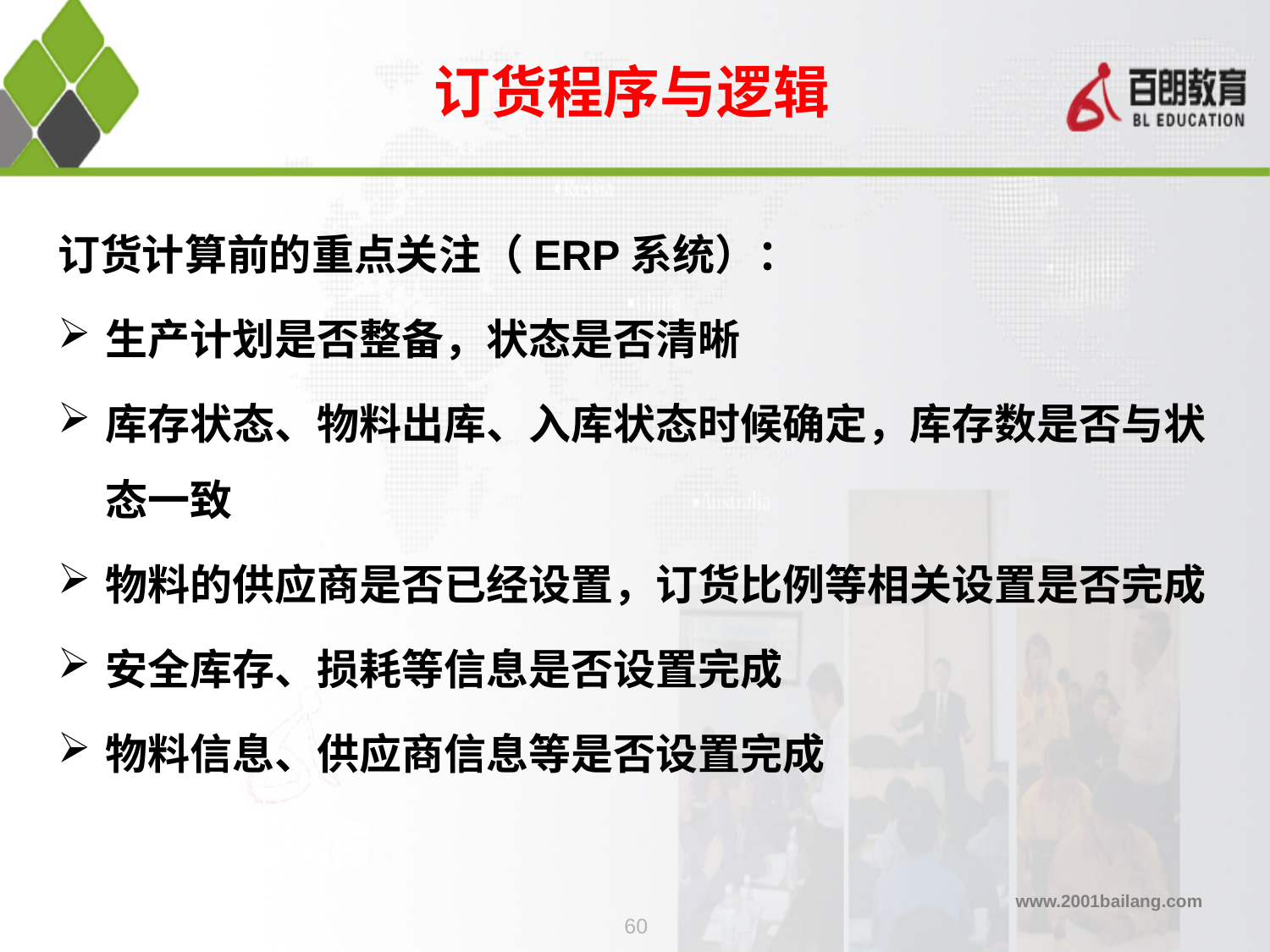

# 订货程序与逻辑
订货计算前的重点关注（ERP系统）：
生产计划是否整备，状态是否清晰
库存状态、物料出库、入库状态时候确定，库存数是否与状态一致
物料的供应商是否已经设置，订货比例等相关设置是否完成
安全库存、损耗等信息是否设置完成
物料信息、供应商信息等是否设置完成
60